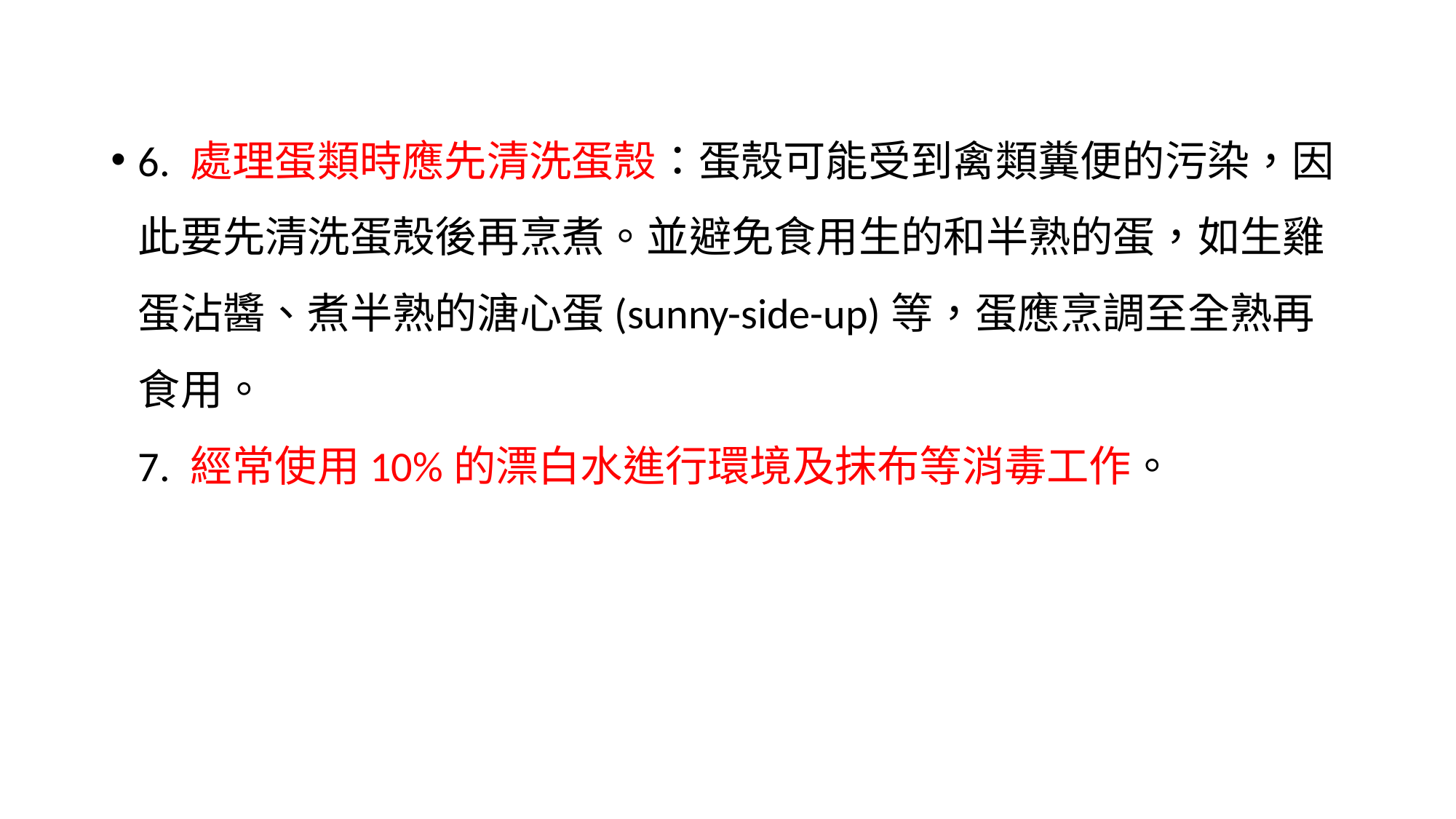

#
6. 處理蛋類時應先清洗蛋殼：蛋殼可能受到禽類糞便的污染，因此要先清洗蛋殼後再烹煮。並避免食用生的和半熟的蛋，如生雞蛋沾醬、煮半熟的溏心蛋(sunny-side-up)等，蛋應烹調至全熟再食用。
7. 經常使用10%的漂白水進行環境及抹布等消毒工作。